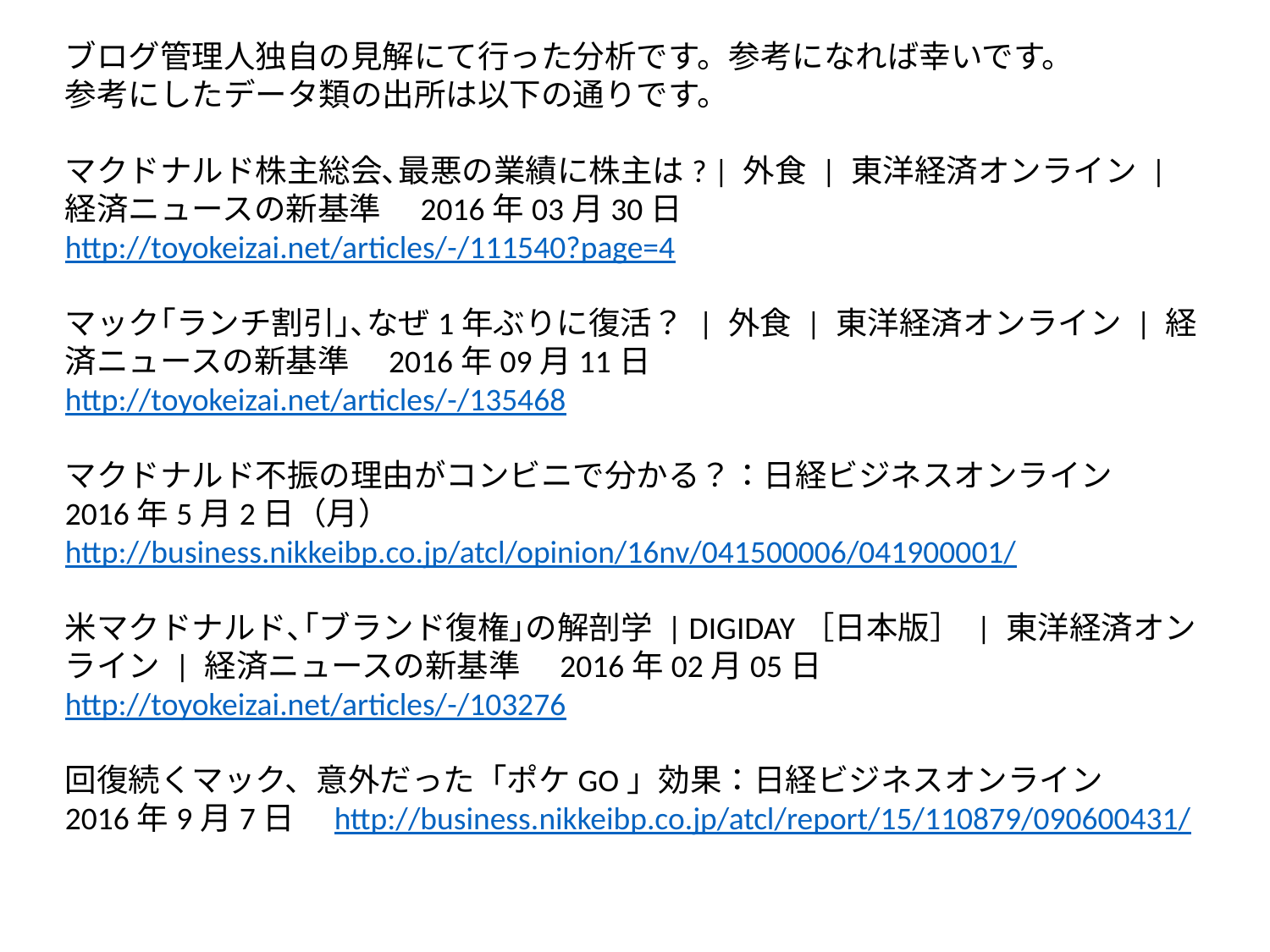

ブログ管理人独自の見解にて行った分析です。参考になれば幸いです。
参考にしたデータ類の出所は以下の通りです。

マクドナルド株主総会､最悪の業績に株主は? | 外食 | 東洋経済オンライン | 経済ニュースの新基準　2016年03月30日
http://toyokeizai.net/articles/-/111540?page=4

マック｢ランチ割引｣､なぜ1年ぶりに復活？ | 外食 | 東洋経済オンライン | 経済ニュースの新基準　2016年09月11日
http://toyokeizai.net/articles/-/135468

マクドナルド不振の理由がコンビニで分かる？：日経ビジネスオンライン　2016年5月2日（月）
http://business.nikkeibp.co.jp/atcl/opinion/16nv/041500006/041900001/

米マクドナルド､｢ブランド復権｣の解剖学 | DIGIDAY［日本版］ | 東洋経済オンライン | 経済ニュースの新基準　2016年02月05日
http://toyokeizai.net/articles/-/103276

回復続くマック、意外だった「ポケGO」効果：日経ビジネスオンライン
2016年9月7日　http://business.nikkeibp.co.jp/atcl/report/15/110879/090600431/